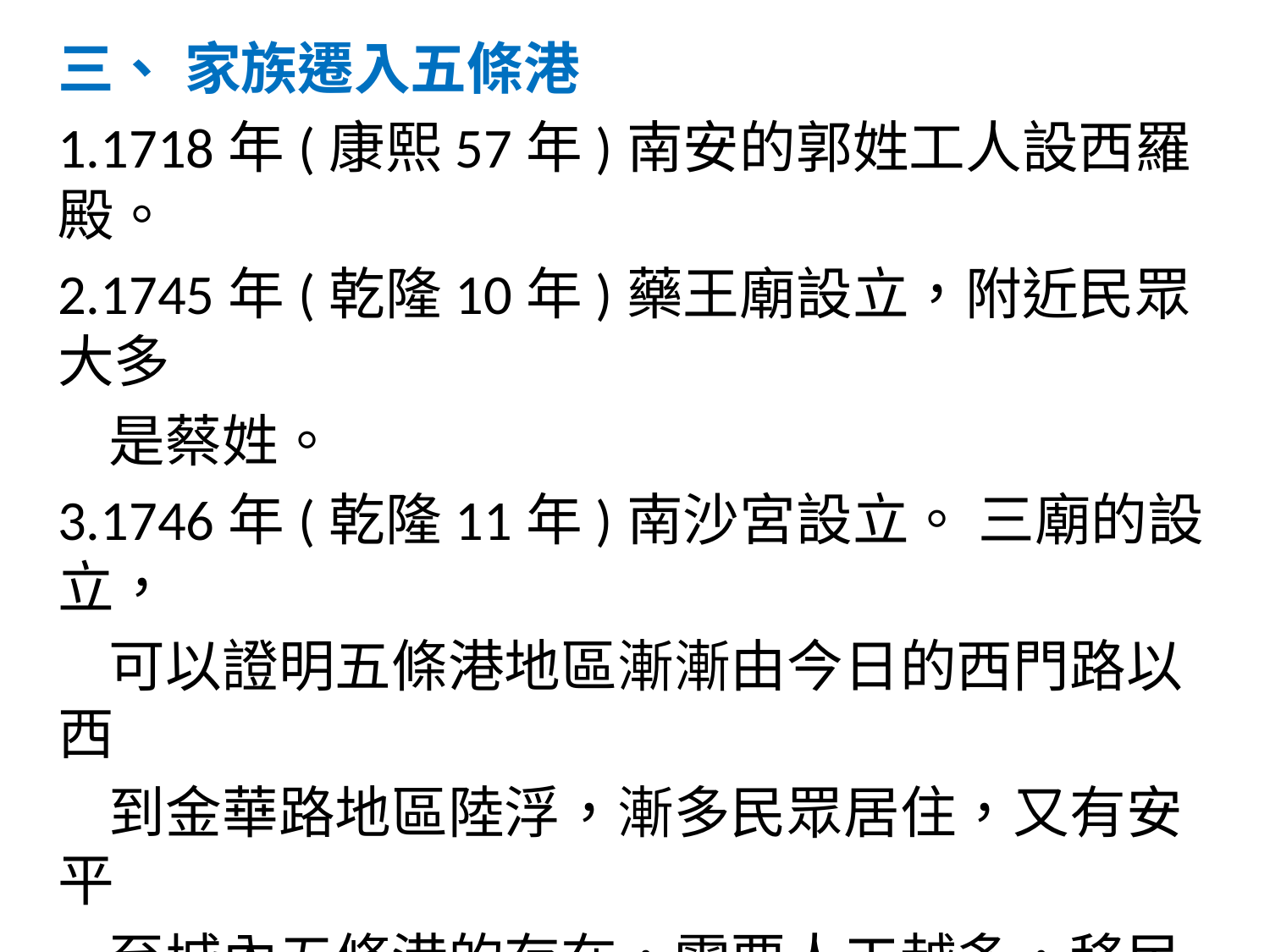

三、	家族遷入五條港
1.1718年(康熙57年)南安的郭姓工人設西羅殿。
2.1745年(乾隆10年)藥王廟設立，附近民眾大多
   是蔡姓。
3.1746年(乾隆11年)南沙宮設立。 三廟的設立，
   可以證明五條港地區漸漸由今日的西門路以西
   到金華路地區陸浮，漸多民眾居住，又有安平
   至城內五條港的存在，需要人工越多，移民就
   越多，五條港區已形成。
4.除郭姓、蔡姓外，尚有黃姓、張姓、盧姓、施
   姓等先後移入五條港。